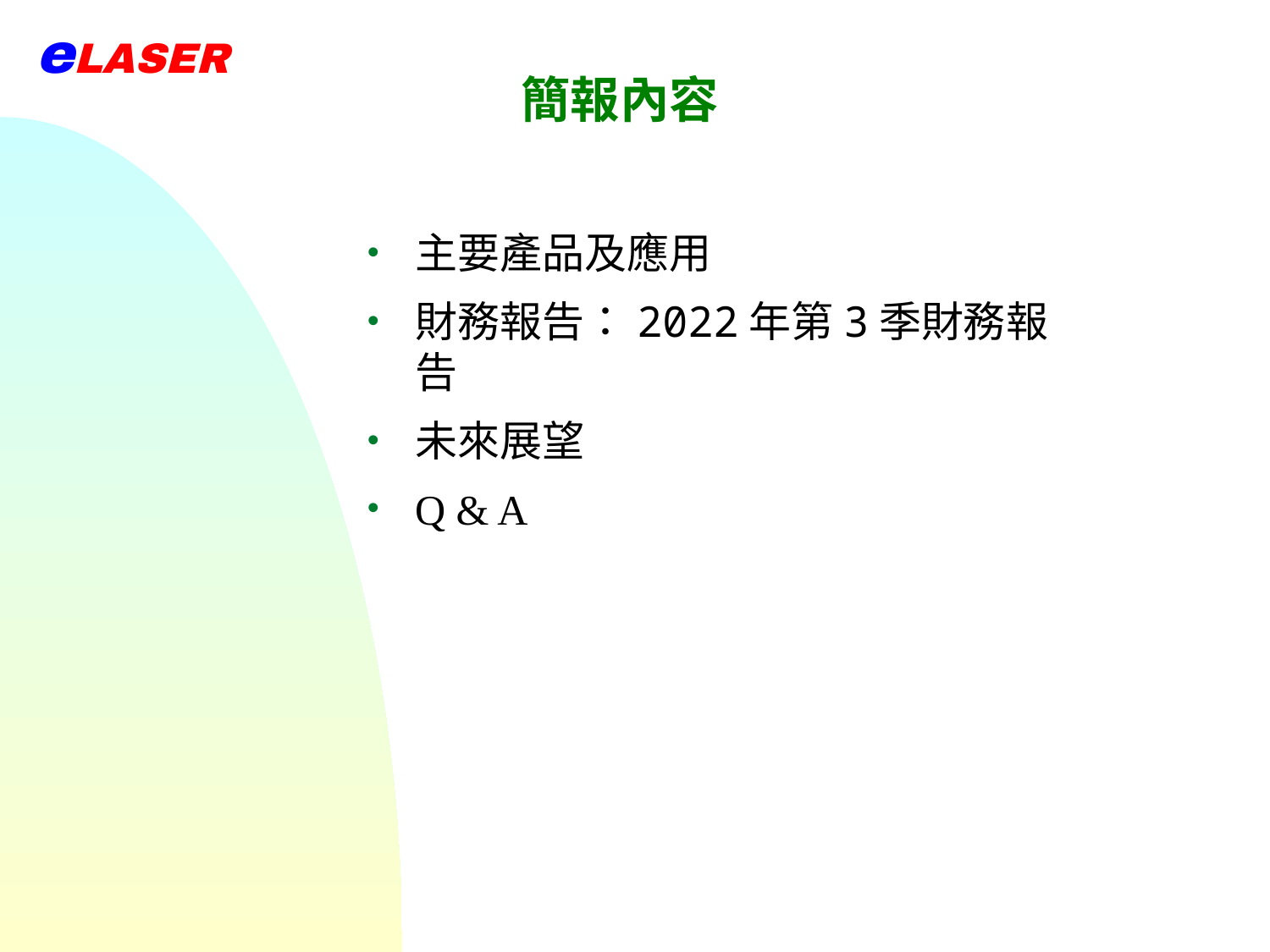

簡報內容
主要產品及應用
財務報告：2022年第3季財務報告
未來展望
Q & A